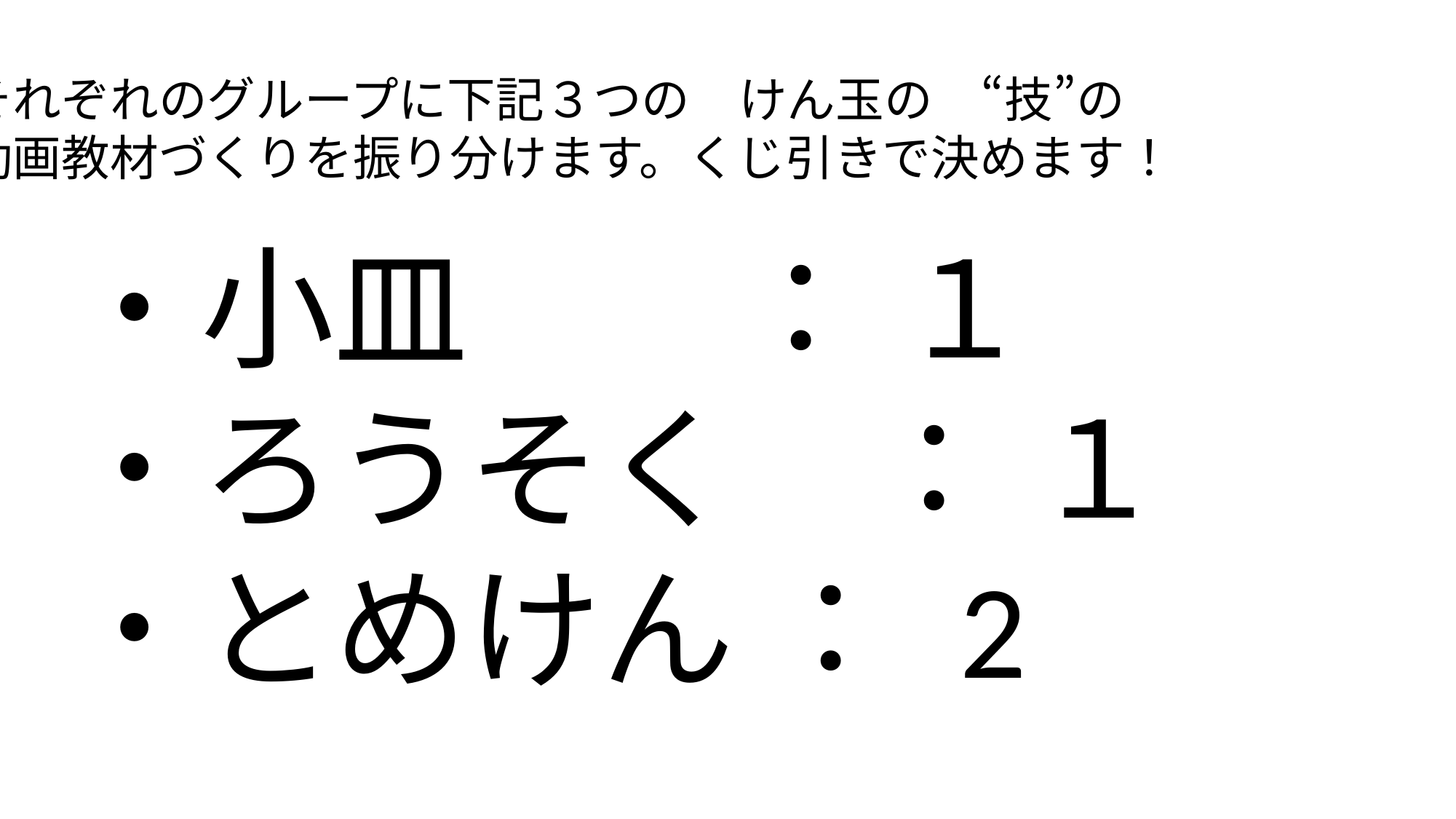

それぞれのグループに下記３つの　けん玉の　“技”の
動画教材づくりを振り分けます。くじ引きで決めます！
・小皿　　： １
・ろうそく　： １
・とめけん ： 2